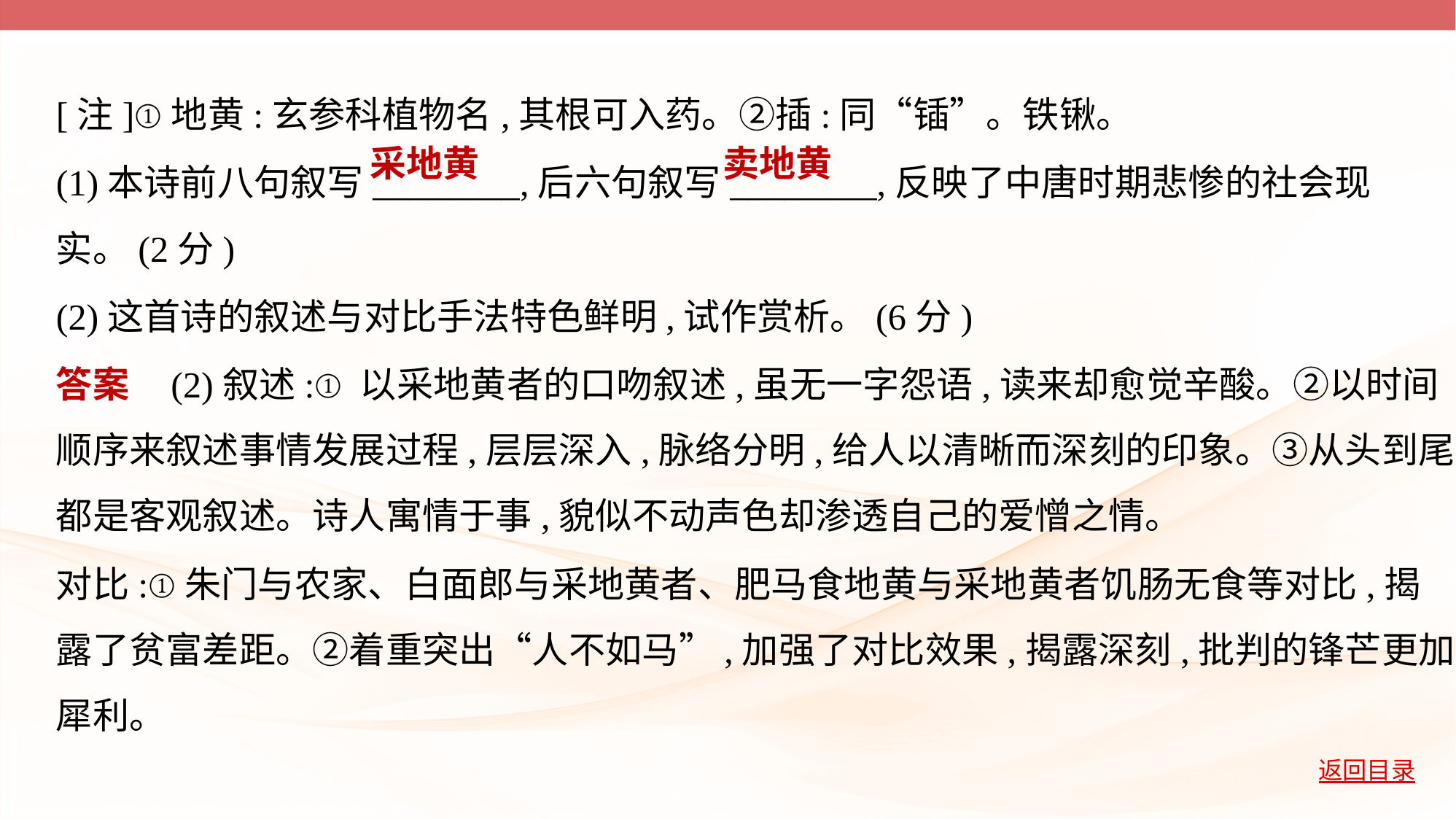

[注]①地黄:玄参科植物名,其根可入药。②插:同“锸”。铁锹。
(1)本诗前八句叙写________,后六句叙写________,反映了中唐时期悲惨的社会现
实。(2分)
(2)这首诗的叙述与对比手法特色鲜明,试作赏析。(6分)
　采地黄
　卖地黄
答案    (2)叙述:①以采地黄者的口吻叙述,虽无一字怨语,读来却愈觉辛酸。②以时间
顺序来叙述事情发展过程,层层深入,脉络分明,给人以清晰而深刻的印象。③从头到尾
都是客观叙述。诗人寓情于事,貌似不动声色却渗透自己的爱憎之情。
对比:①朱门与农家、白面郎与采地黄者、肥马食地黄与采地黄者饥肠无食等对比,揭
露了贫富差距。②着重突出“人不如马”,加强了对比效果,揭露深刻,批判的锋芒更加
犀利。